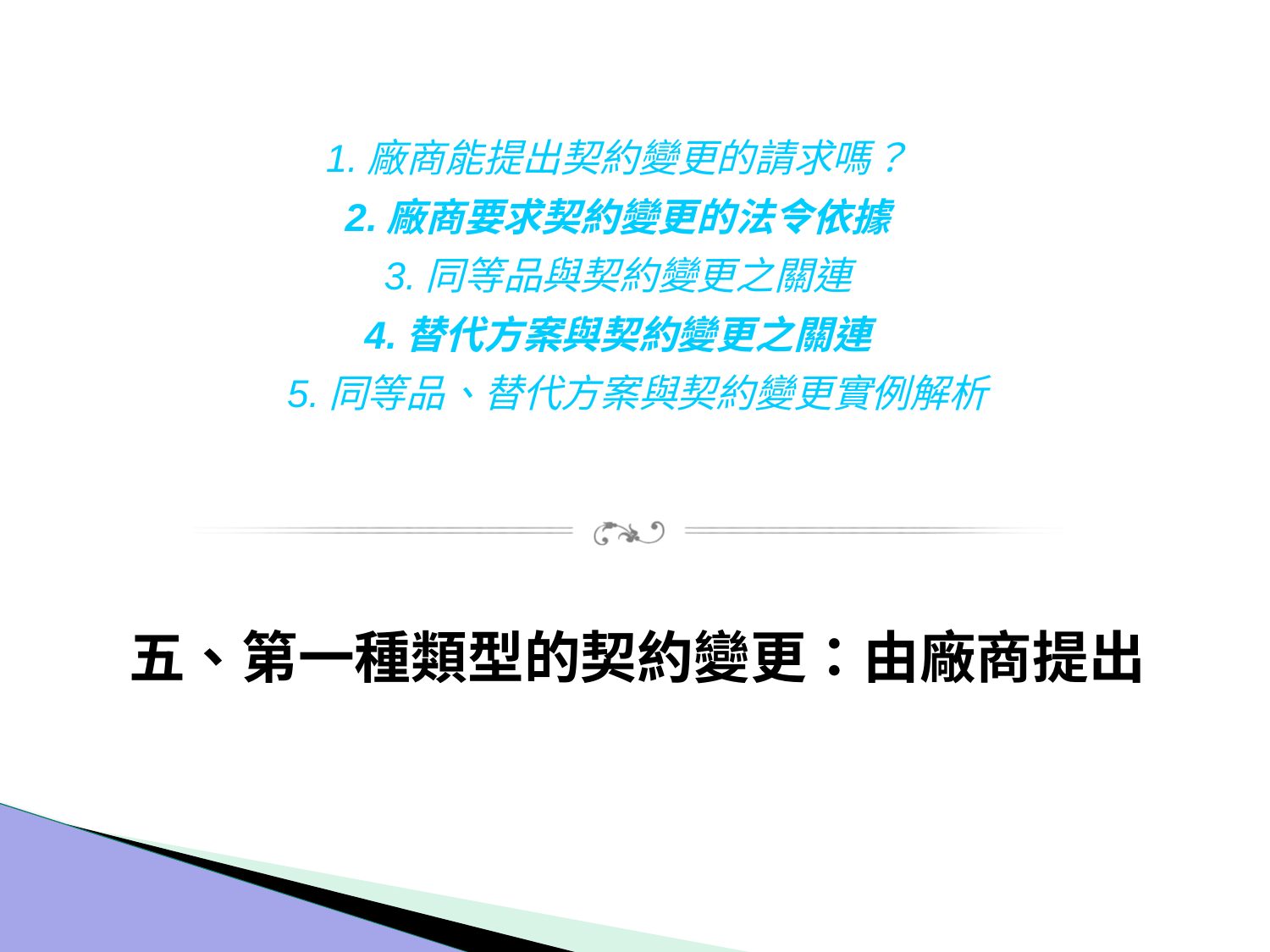

1.廠商能提出契約變更的請求嗎？
2.廠商要求契約變更的法令依據
3.同等品與契約變更之關連
4.替代方案與契約變更之關連
5.同等品、替代方案與契約變更實例解析
# 五、第一種類型的契約變更：由廠商提出